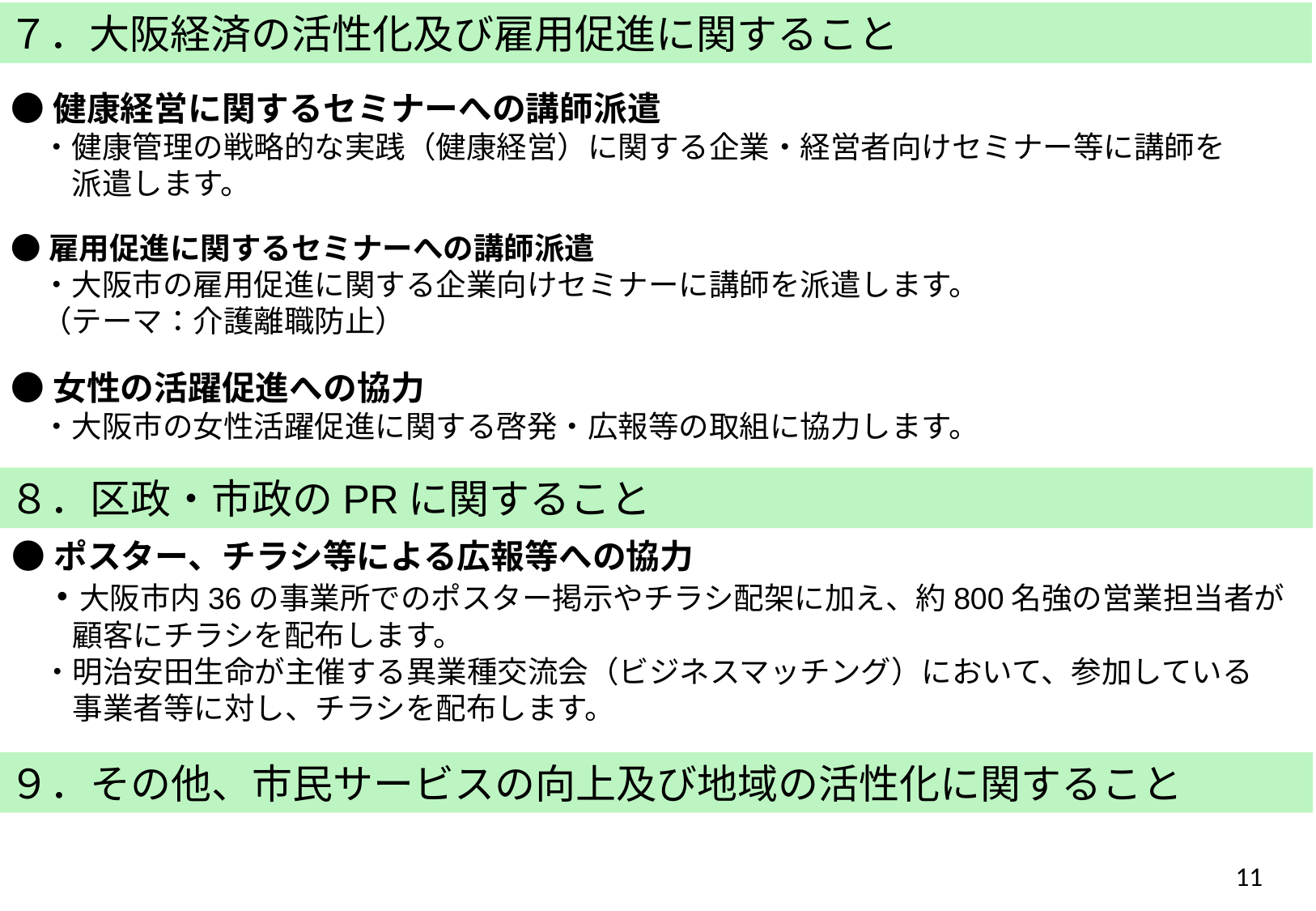

７．大阪経済の活性化及び雇用促進に関すること
●健康経営に関するセミナーへの講師派遣
　・健康管理の戦略的な実践（健康経営）に関する企業・経営者向けセミナー等に講師を
　　派遣します。

●雇用促進に関するセミナーへの講師派遣
　・大阪市の雇用促進に関する企業向けセミナーに講師を派遣します。
　（テーマ：介護離職防止）

●女性の活躍促進への協力
　・大阪市の女性活躍促進に関する啓発・広報等の取組に協力します。

８．区政・市政のPRに関すること
●ポスター、チラシ等による広報等への協力
　・大阪市内36の事業所でのポスター掲示やチラシ配架に加え、約800名強の営業担当者が
　　顧客にチラシを配布します。
　・明治安田生命が主催する異業種交流会（ビジネスマッチング）において、参加している
　　事業者等に対し、チラシを配布します。

９．その他、市民サービスの向上及び地域の活性化に関すること
11